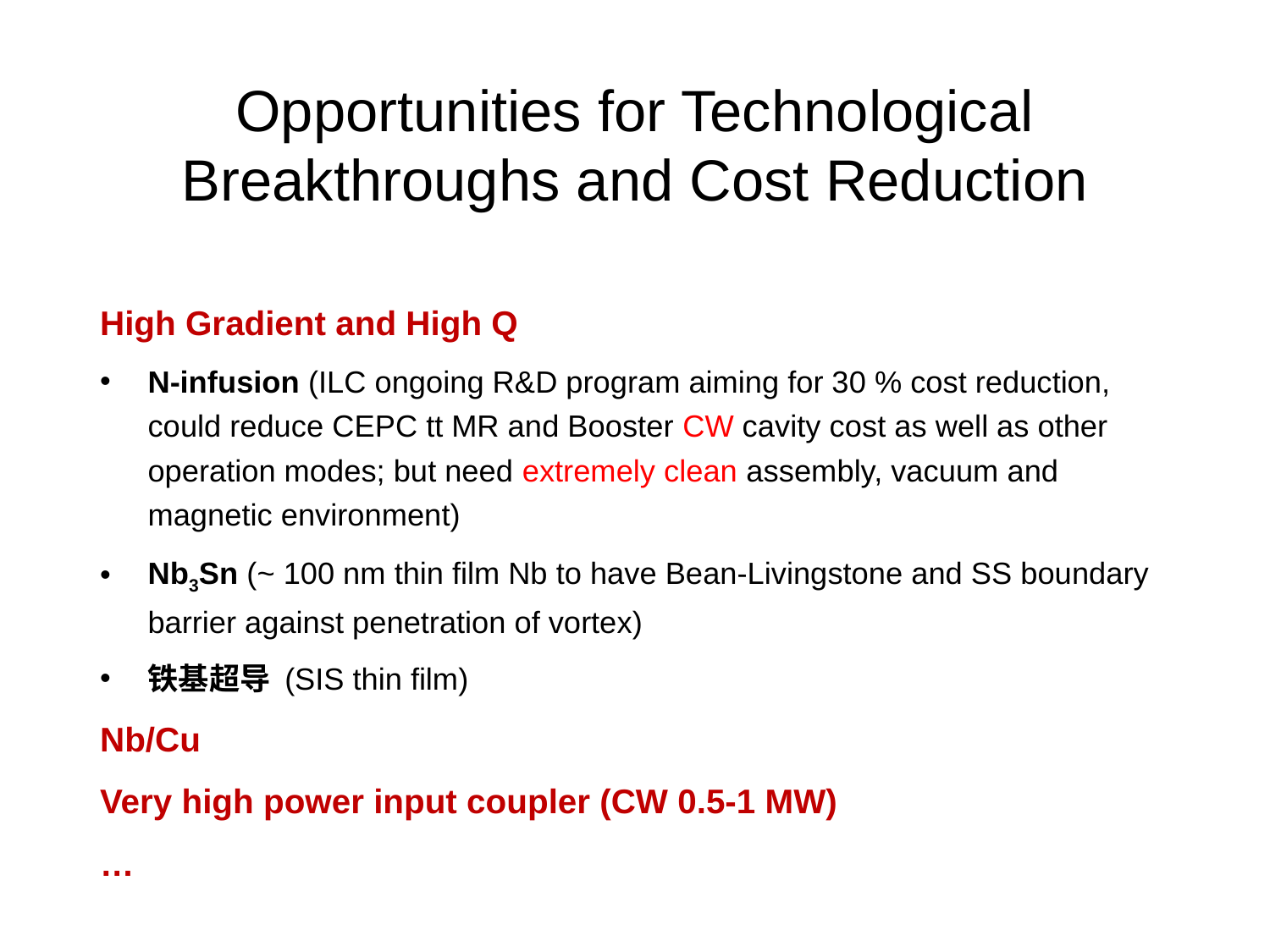

# Opportunities for Technological Breakthroughs and Cost Reduction
High Gradient and High Q
N-infusion (ILC ongoing R&D program aiming for 30 % cost reduction, could reduce CEPC tt MR and Booster CW cavity cost as well as other operation modes; but need extremely clean assembly, vacuum and magnetic environment)
Nb3Sn (~ 100 nm thin film Nb to have Bean-Livingstone and SS boundary barrier against penetration of vortex)
铁基超导 (SIS thin film)
Nb/Cu
Very high power input coupler (CW 0.5-1 MW)
…